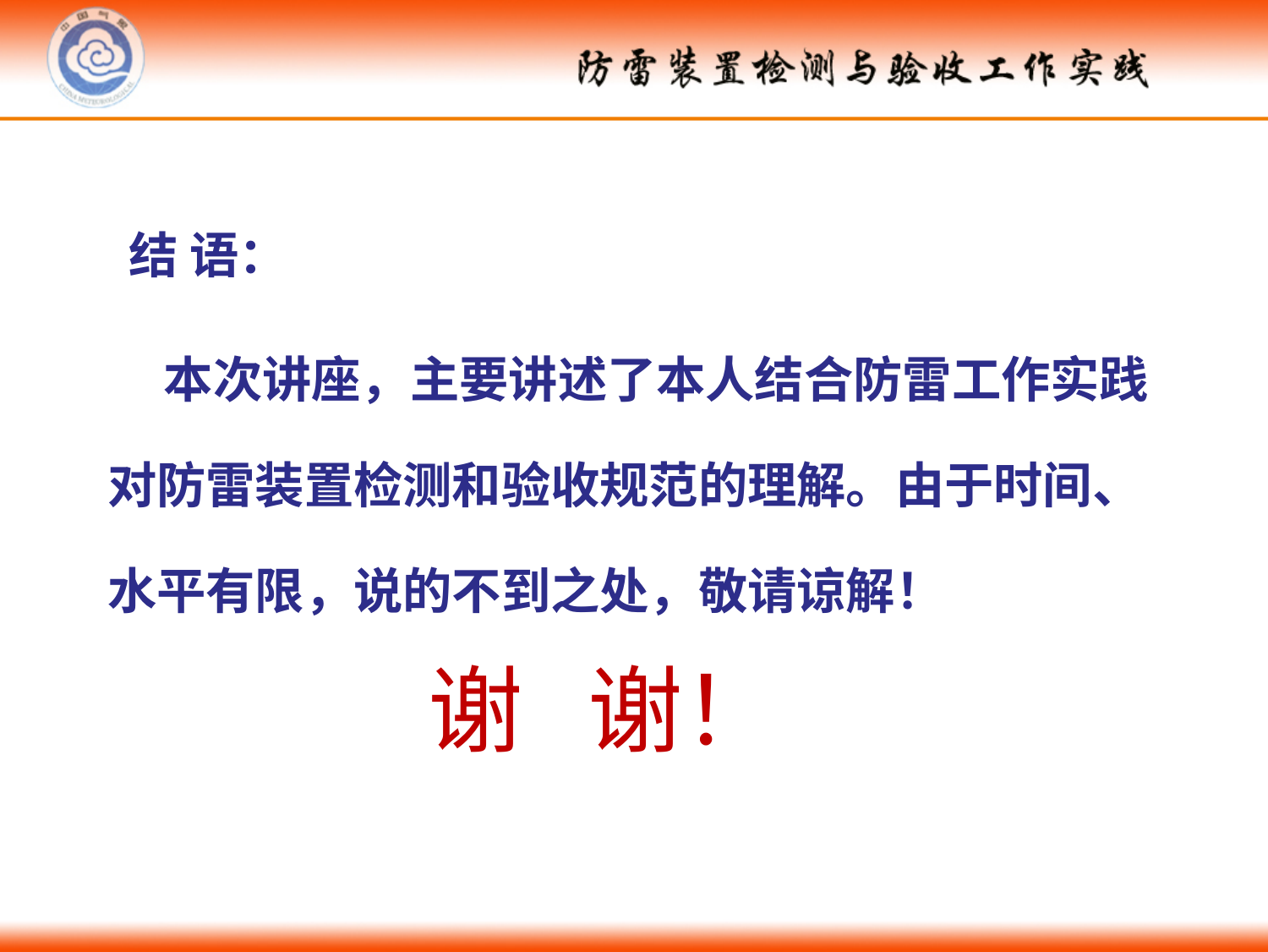

结 语：
    本次讲座，主要讲述了本人结合防雷工作实践对防雷装置检测和验收规范的理解。由于时间、水平有限，说的不到之处，敬请谅解！
谢   谢！